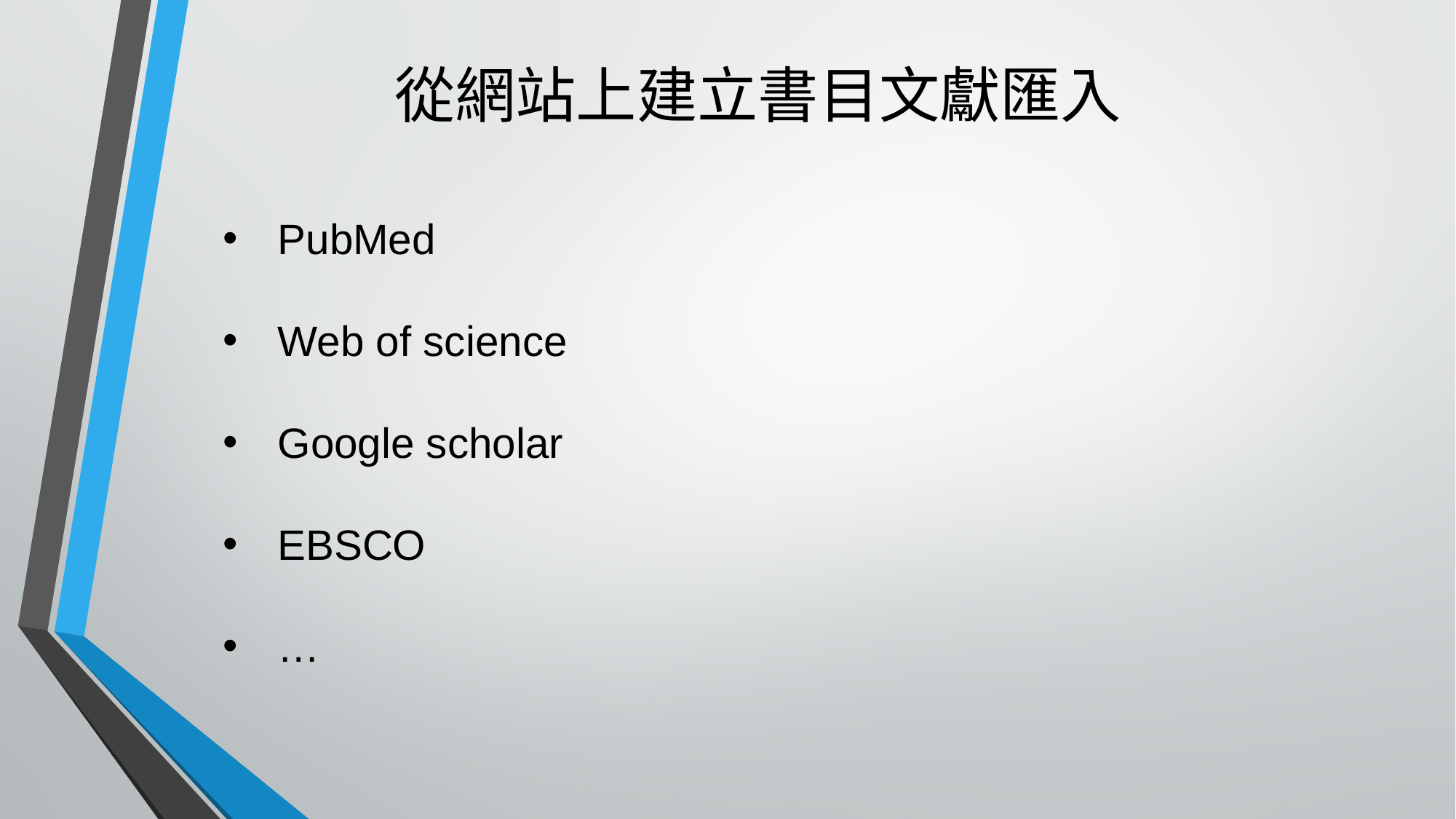

# 從網站上建立書目文獻匯入
PubMed

Web of science

Google scholar

EBSCO

…